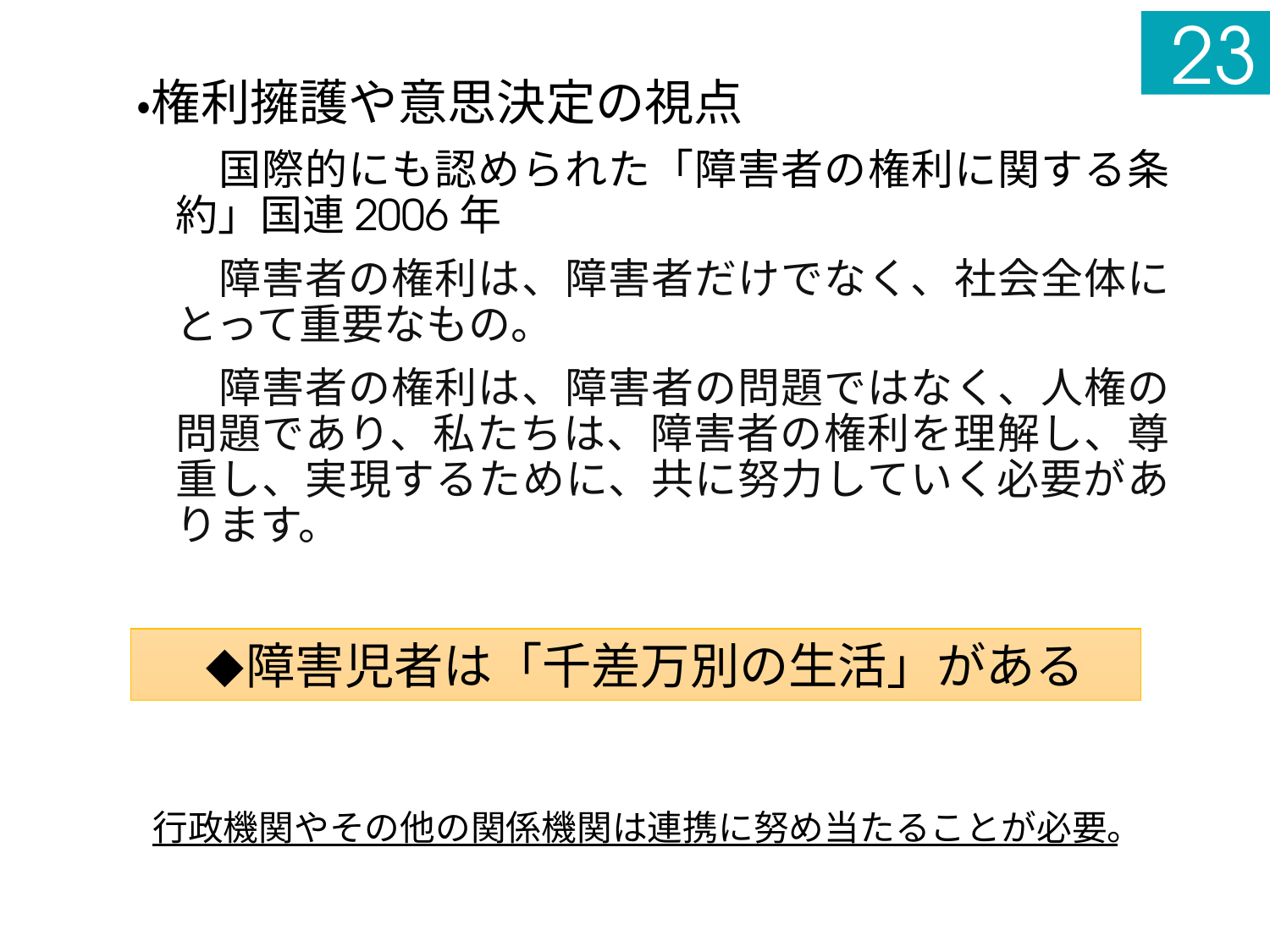

23
・権利擁護や意思決定の視点
　国際的にも認められた「障害者の権利に関する条約」国連2006年
　障害者の権利は、障害者だけでなく、社会全体にとって重要なもの。
　障害者の権利は、障害者の問題ではなく、人権の問題であり、私たちは、障害者の権利を理解し、尊重し、実現するために、共に努力していく必要があります。
障害児者は「千差万別の生活」がある
行政機関やその他の関係機関は連携に努め当たることが必要。